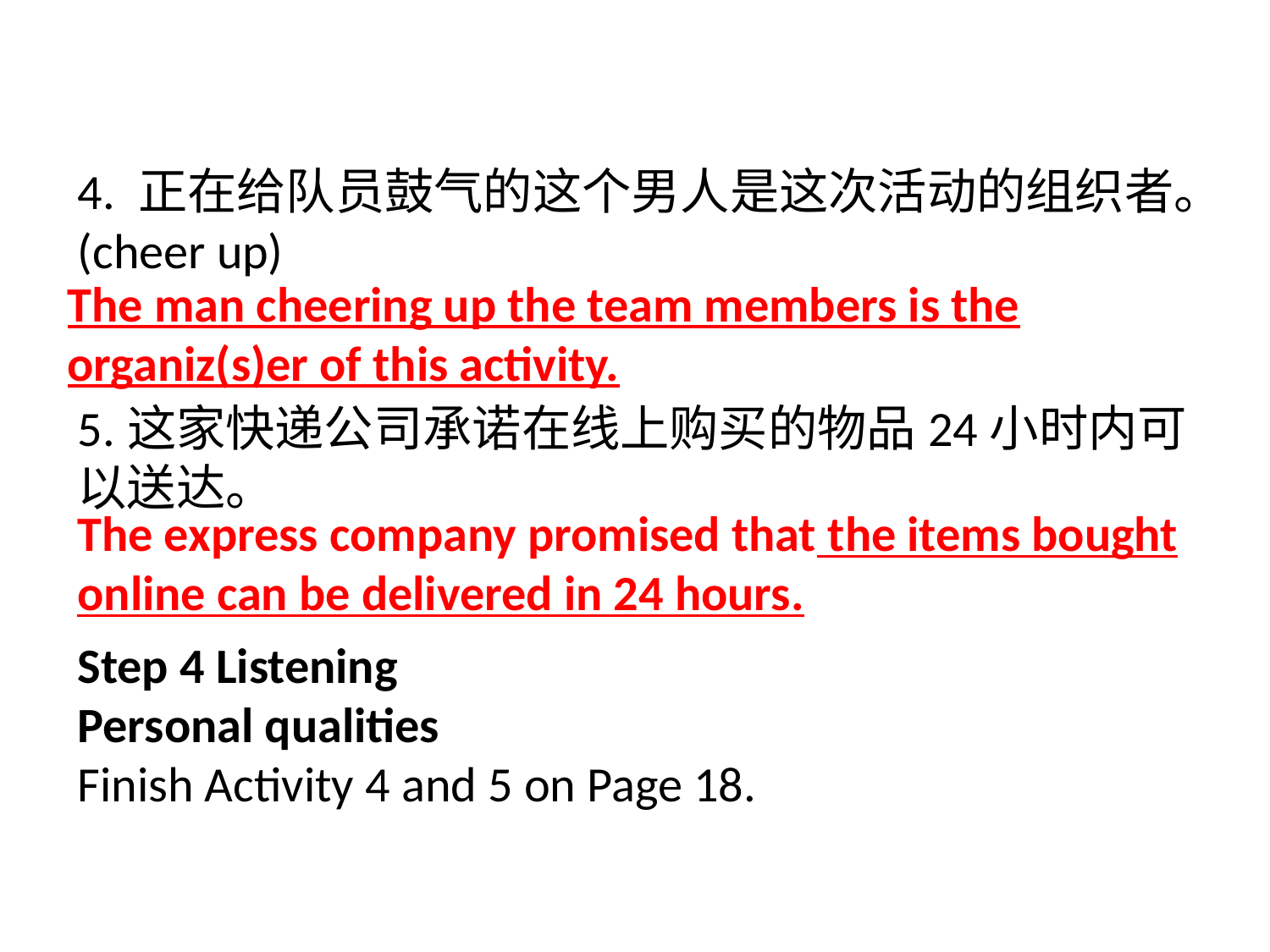

The man cheering up the team members is the organiz(s)er of this activity.
# 4. 正在给队员鼓气的这个男人是这次活动的组织者。(cheer up) 5.这家快递公司承诺在线上购买的物品24小时内可以送达。
Step 4 Listening
Personal qualities
Finish Activity 4 and 5 on Page 18.

The express company promised that the items bought online can be delivered in 24 hours.